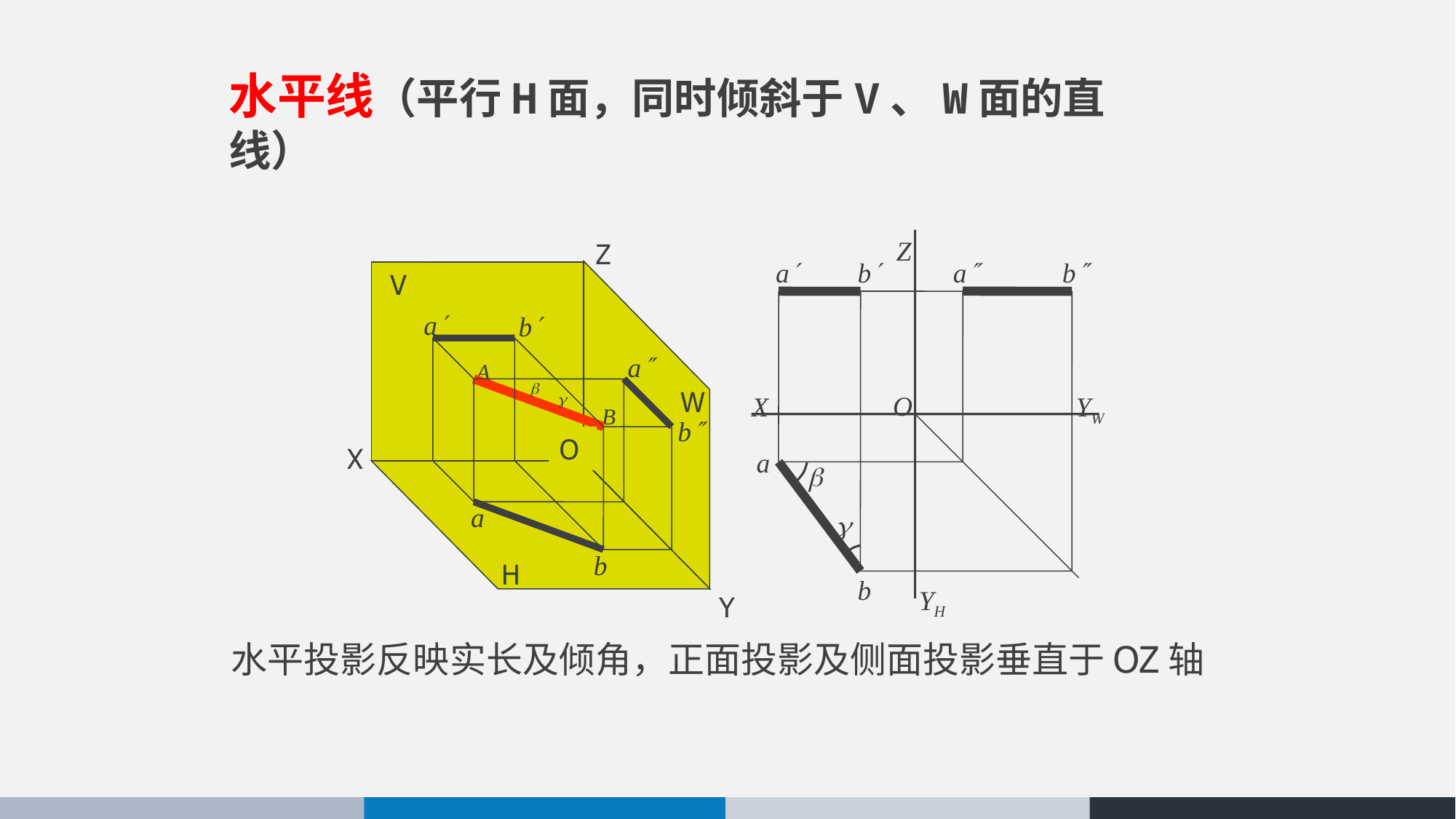

水平线（平行H面，同时倾斜于V、W面的直线）
Z

a′
b′
a″
b″

O
X
YW

a
β

γ

b

YH
Z

V
A

B

W
O
X

H
Y
a′
b′

a″

b″

a

b

β

γ

水平投影反映实长及倾角，正面投影及侧面投影垂直于OZ轴